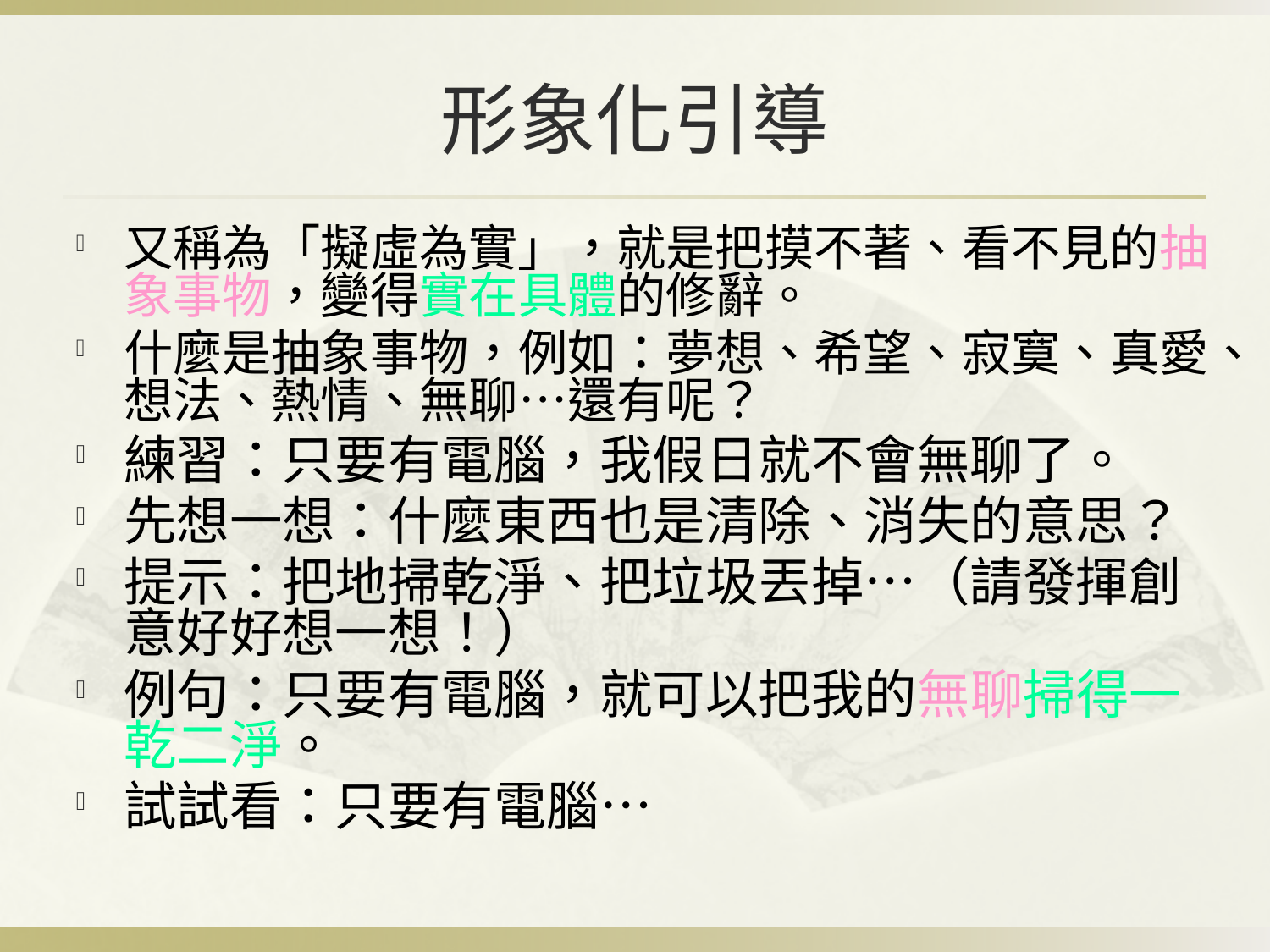

# 形象化引導
又稱為「擬虛為實」，就是把摸不著、看不見的抽象事物，變得實在具體的修辭。
什麼是抽象事物，例如：夢想、希望、寂寞、真愛、想法、熱情、無聊…還有呢？
練習：只要有電腦，我假日就不會無聊了。
先想一想：什麼東西也是清除、消失的意思？
提示：把地掃乾淨、把垃圾丟掉…（請發揮創意好好想一想！）
例句：只要有電腦，就可以把我的無聊掃得一乾二淨。
試試看：只要有電腦…